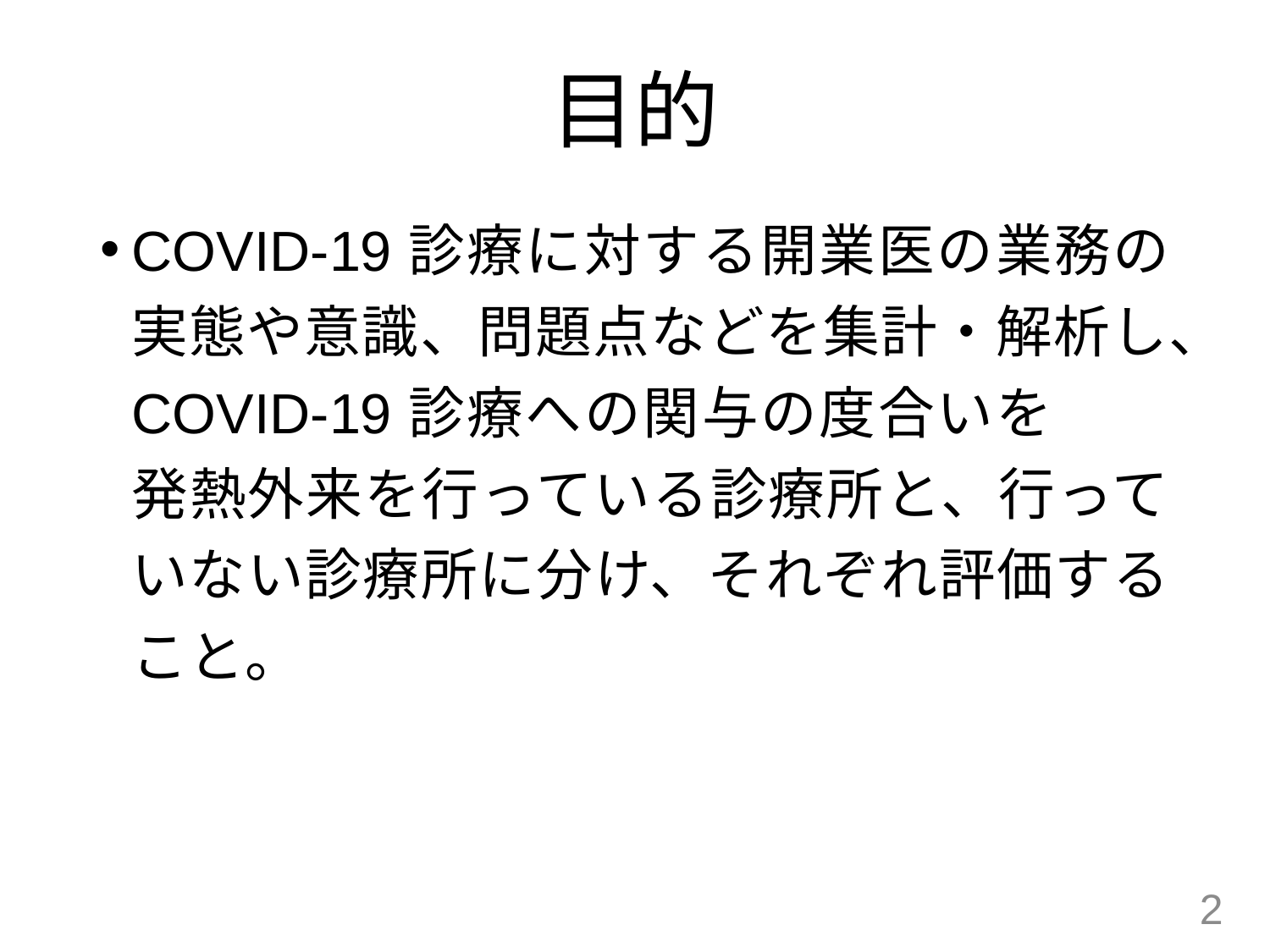

# 目的
COVID-19診療に対する開業医の業務の実態や意識、問題点などを集計・解析し、COVID-19診療への関与の度合いを　　発熱外来を行っている診療所と、行っていない診療所に分け、それぞれ評価すること。
2